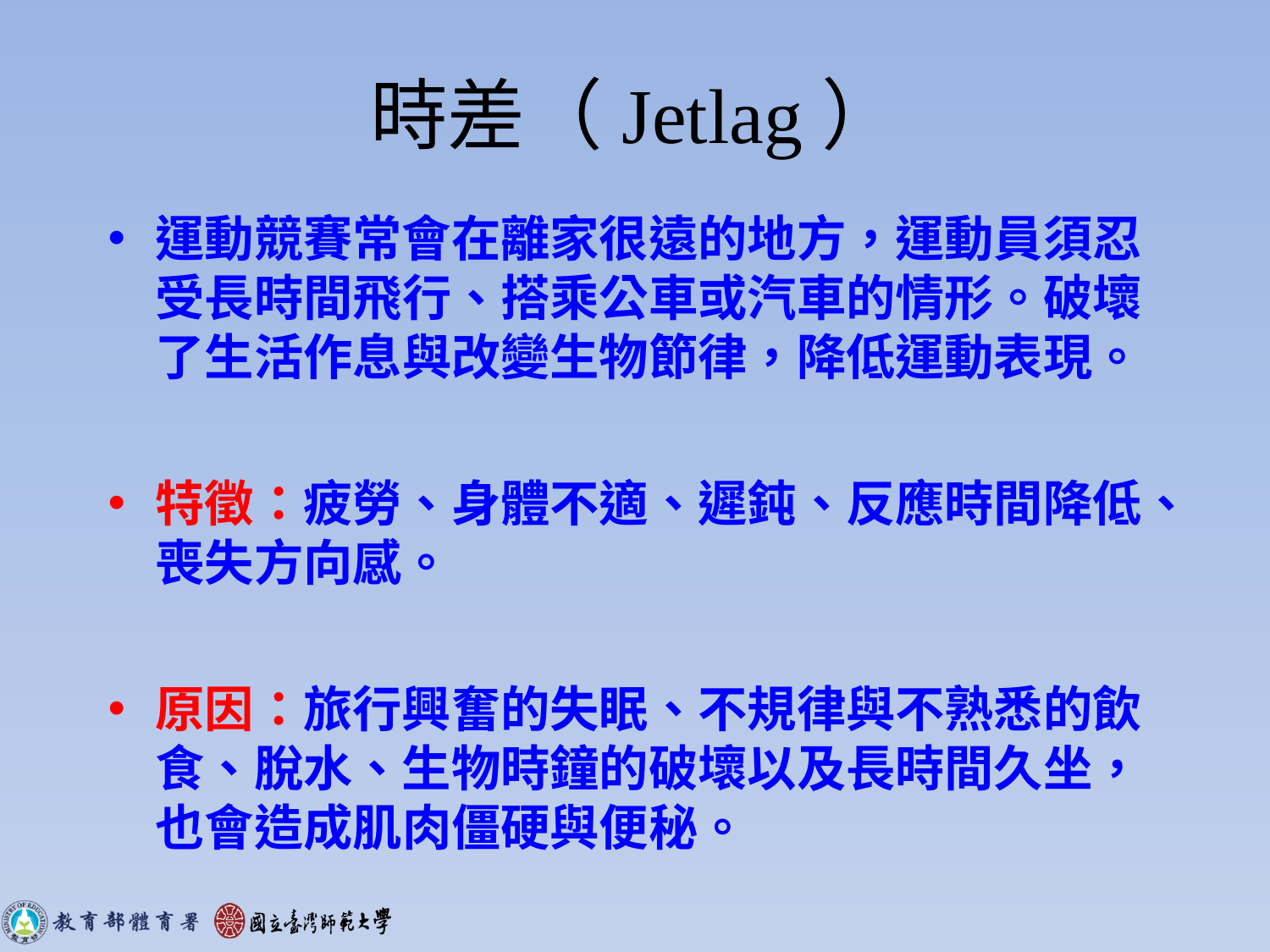

# 時差（Jetlag）
運動競賽常會在離家很遠的地方，運動員須忍受長時間飛行、搭乘公車或汽車的情形。破壞了生活作息與改變生物節律，降低運動表現。

特徵：疲勞、身體不適、遲鈍、反應時間降低、喪失方向感。

原因：旅行興奮的失眠、不規律與不熟悉的飲食、脫水、生物時鐘的破壞以及長時間久坐，也會造成肌肉僵硬與便秘。